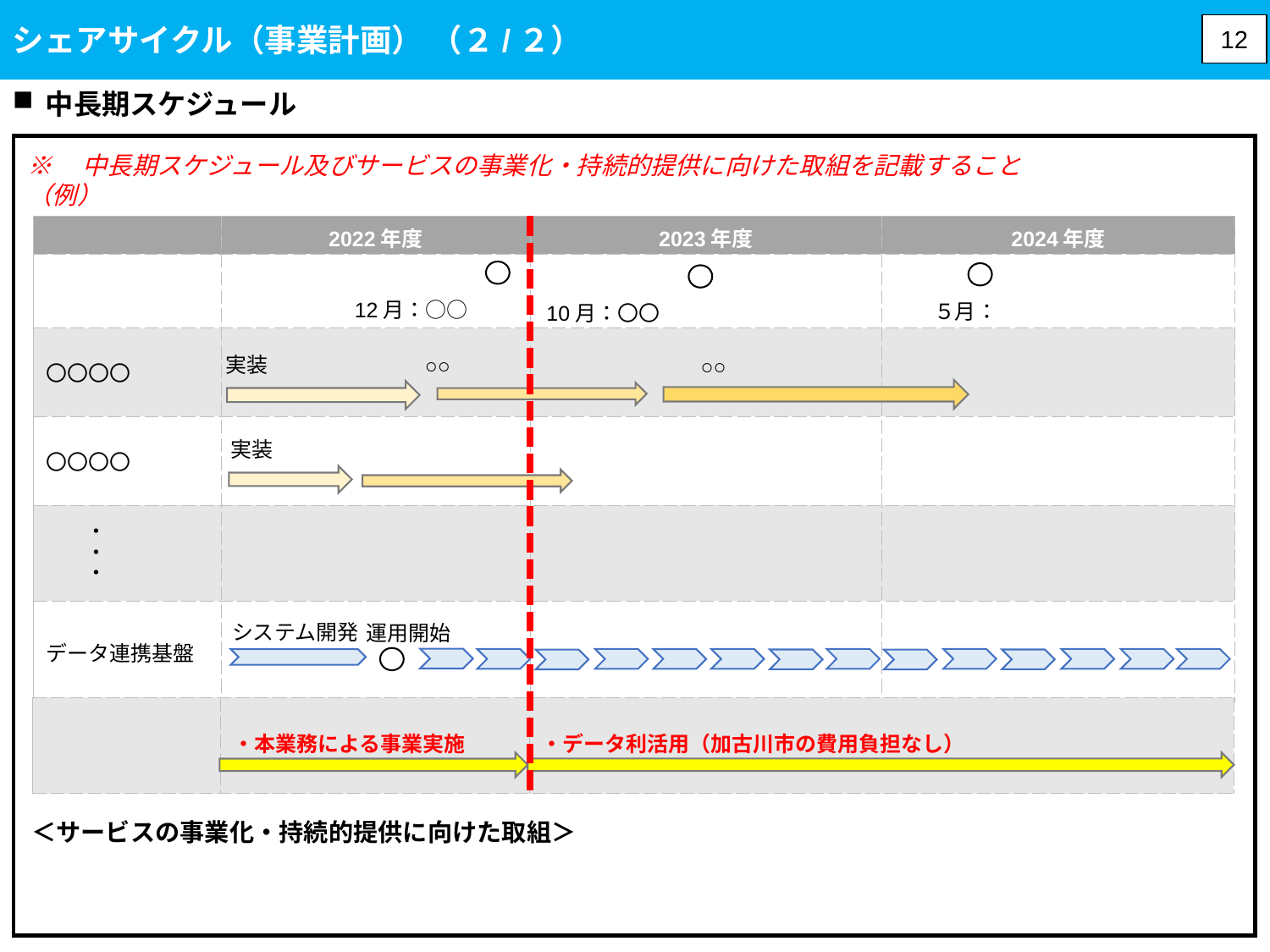

シェアサイクル（事業計画） （２/２）
12
中長期スケジュール

※　中長期スケジュール及びサービスの事業化・持続的提供に向けた取組を記載すること
（例）
|  | 2022年度 | 2023年度 | 2024年度 |
| --- | --- | --- | --- |
|  |  |  |  |
| 〇〇〇〇 |  |  |  |
| 〇〇〇〇 |  |  |  |
|  |  |  |  |
| データ連携基盤 |  |  |  |

12月：○○
５月：
10月：〇〇
実装
○○
○○

実装

・
・
・
システム開発
運用開始

|  | ・本業務による事業実施 | ・データ利活用（加古川市の費用負担なし） |
| --- | --- | --- |

＜サービスの事業化・持続的提供に向けた取組＞